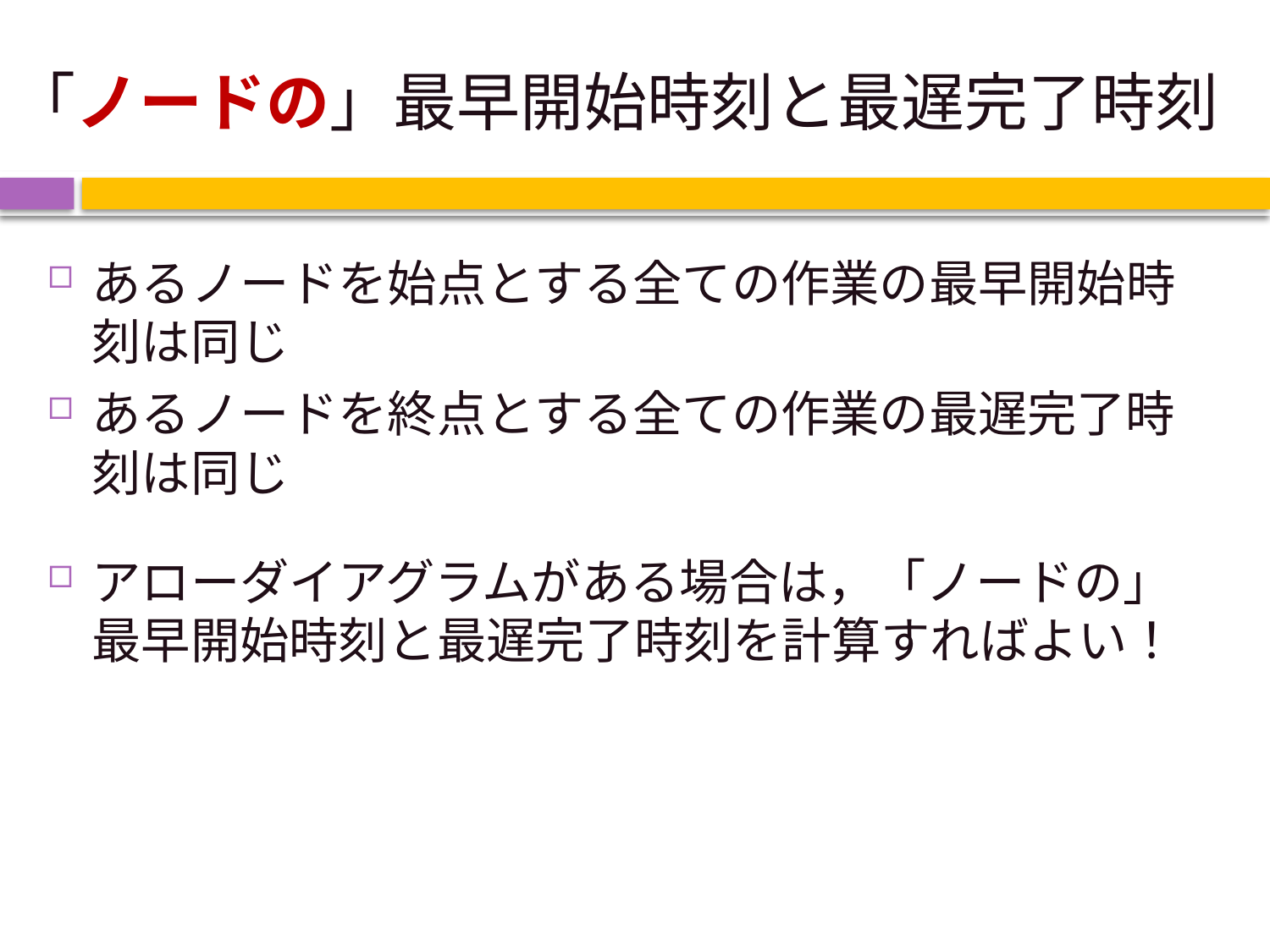

# 「ノードの」最早開始時刻と最遅完了時刻
あるノードを始点とする全ての作業の最早開始時刻は同じ
あるノードを終点とする全ての作業の最遅完了時刻は同じ

アローダイアグラムがある場合は，「ノードの」最早開始時刻と最遅完了時刻を計算すればよい！